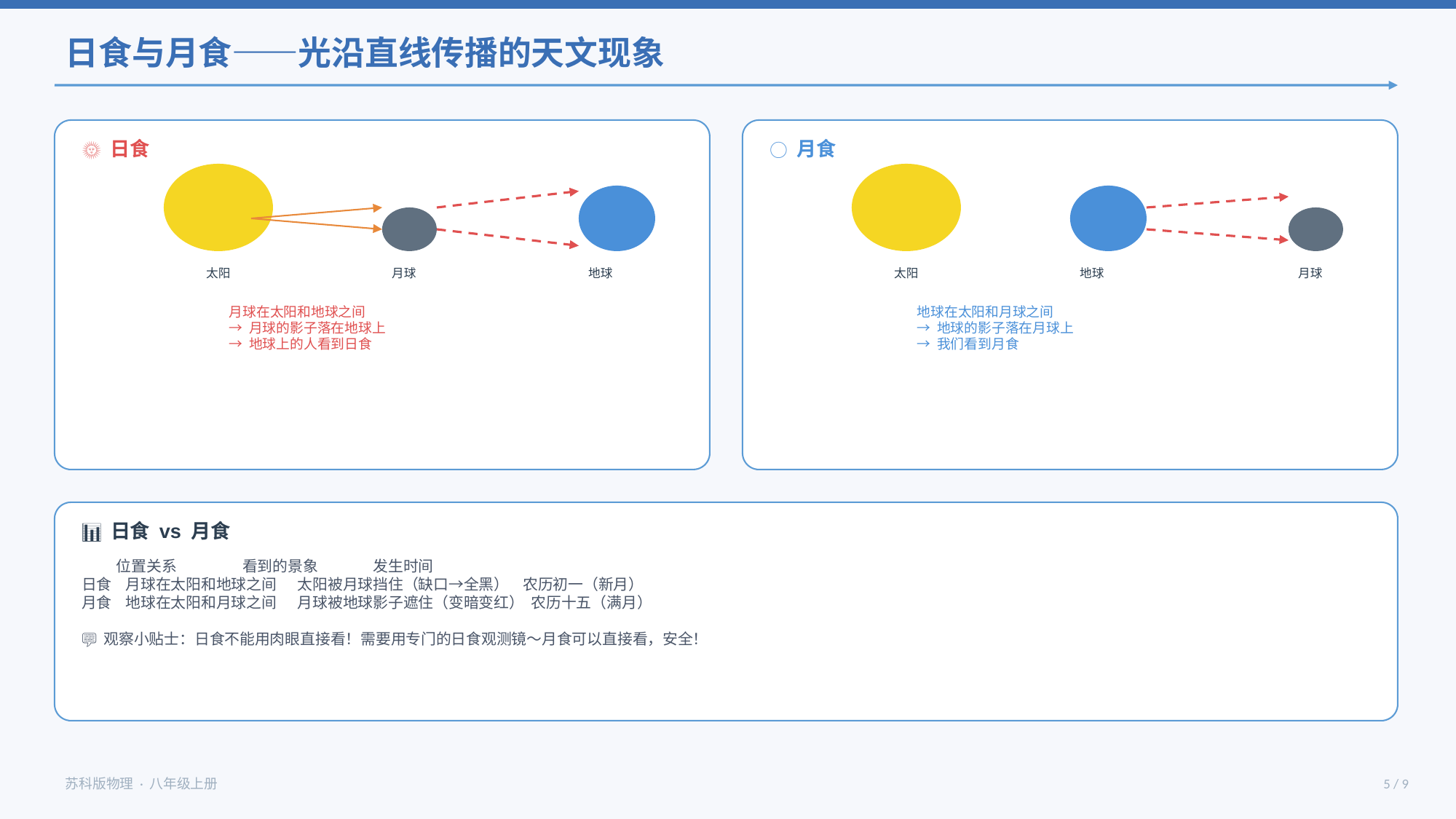

日食与月食——光沿直线传播的天文现象

🌞 日食
🌕 月食

太阳
月球
地球
太阳
地球
月球
月球在太阳和地球之间
→ 月球的影子落在地球上
→ 地球上的人看到日食
地球在太阳和月球之间
→ 地球的影子落在月球上
→ 我们看到月食

📊 日食 vs 月食
         位置关系                   看到的景象                发生时间
日食    月球在太阳和地球之间      太阳被月球挡住（缺口→全黑）    农历初一（新月）
月食    地球在太阳和月球之间      月球被地球影子遮住（变暗变红）  农历十五（满月）

💬 观察小贴士：日食不能用肉眼直接看！需要用专门的日食观测镜～月食可以直接看，安全！
苏科版物理 · 八年级上册
5 / 9